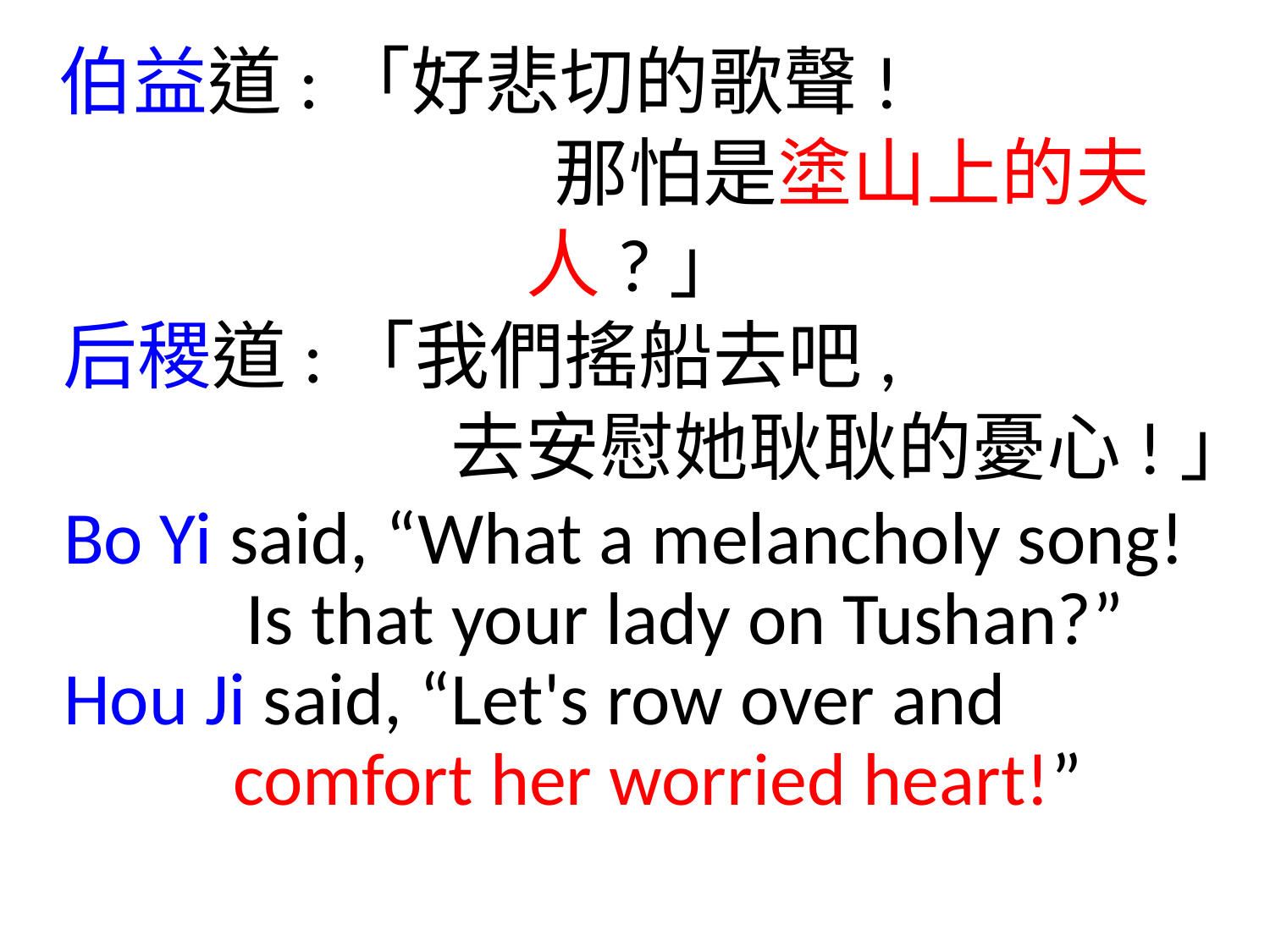

伯益道:「好悲切的歌聲!
                         那怕是塗山上的夫人?」
  后稷道:「我們搖船去吧,
                         去安慰她耿耿的憂心!」
   Bo Yi said, “What a melancholy song!
      Is that your lady on Tushan?”
   Hou Ji said, “Let's row over and
             comfort her worried heart!”